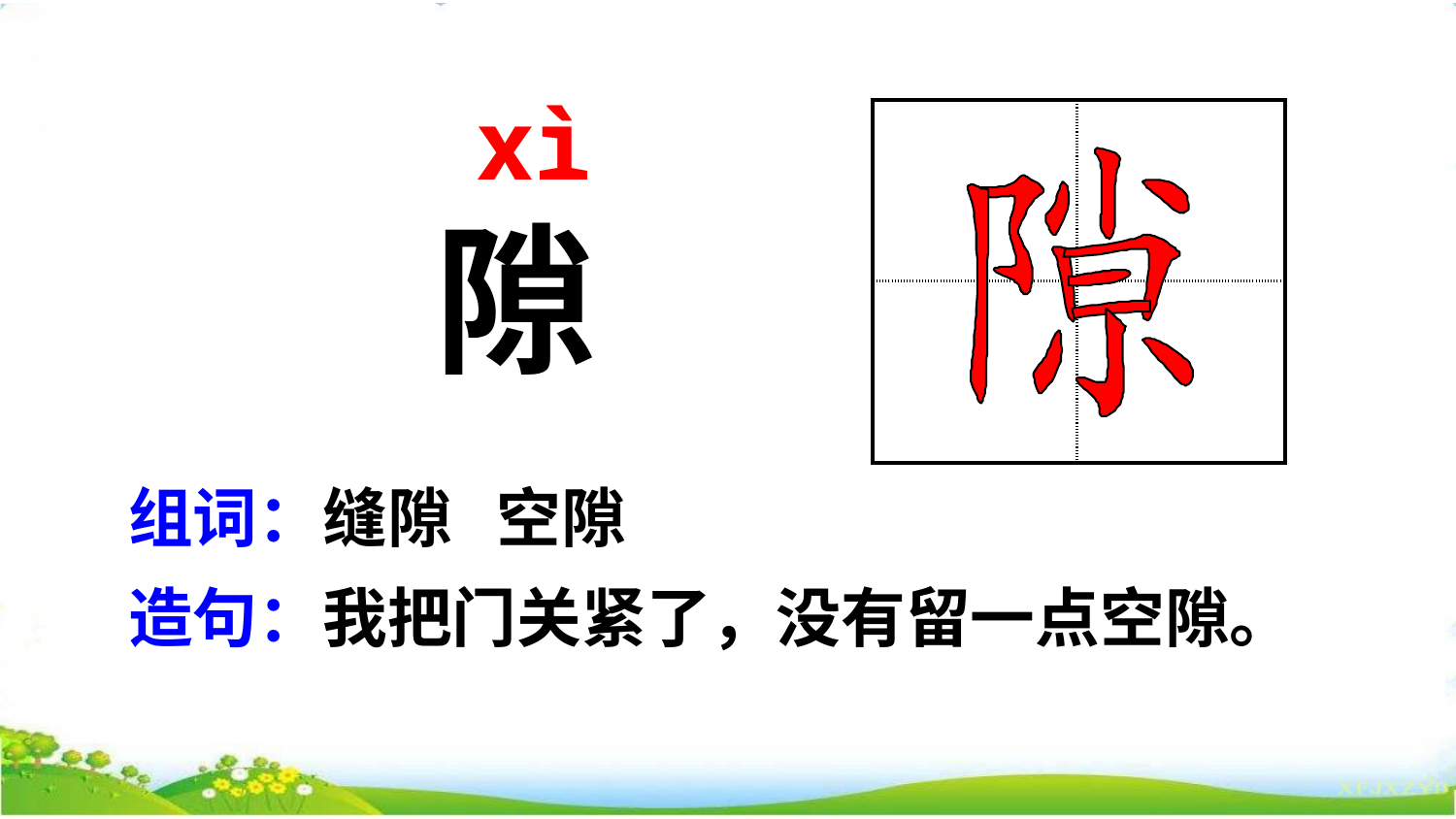

xì
|  |  |
| --- | --- |
|  |  |

隙

组词：缝隙   空隙
造句：我把门关紧了，没有留一点空隙。